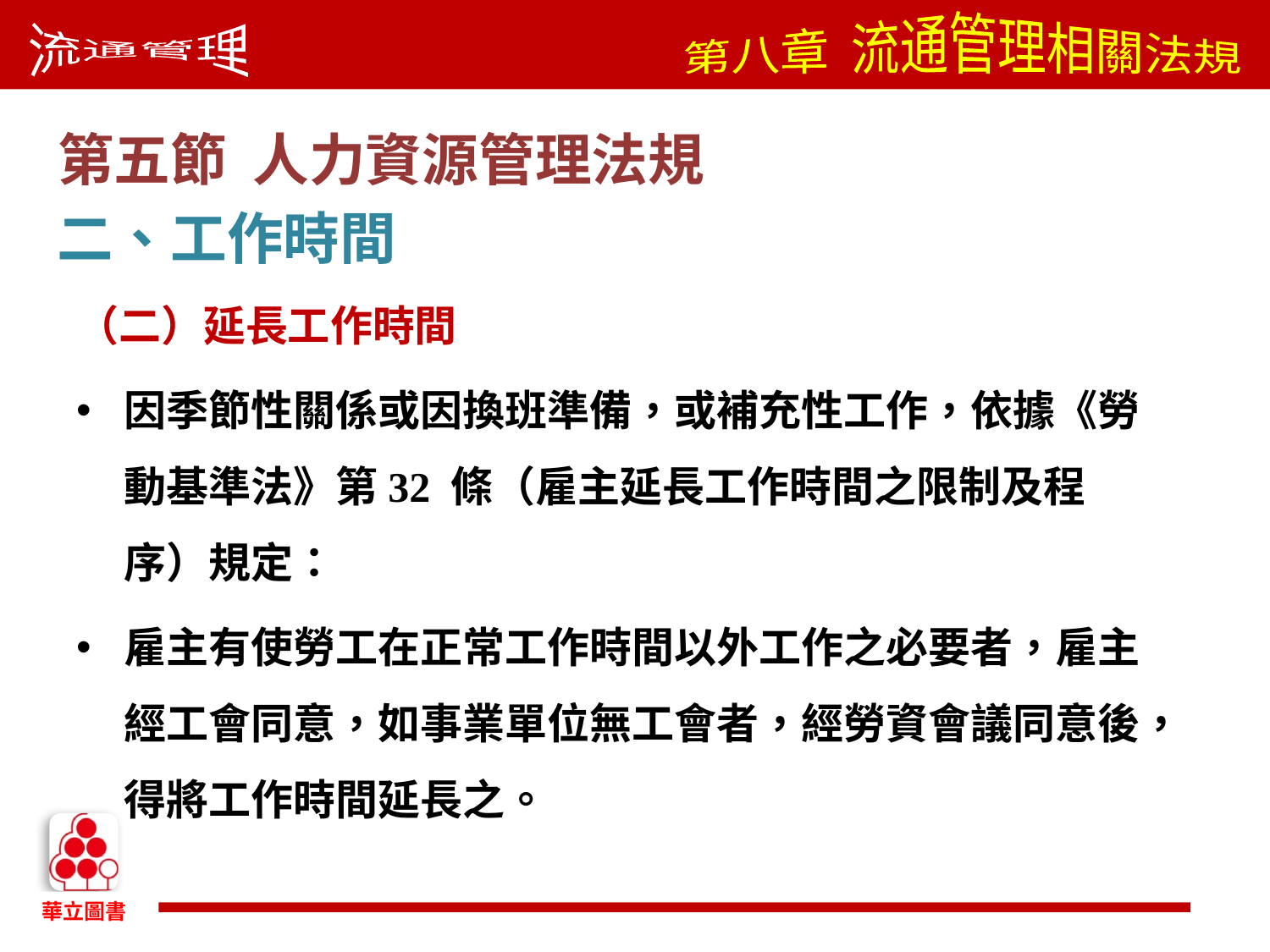

第五節  人力資源管理法規
二、工作時間
（二）延長工作時間
因季節性關係或因換班準備，或補充性工作，依據《勞動基準法》第32 條（雇主延長工作時間之限制及程序）規定：
雇主有使勞工在正常工作時間以外工作之必要者，雇主經工會同意，如事業單位無工會者，經勞資會議同意後，得將工作時間延長之。